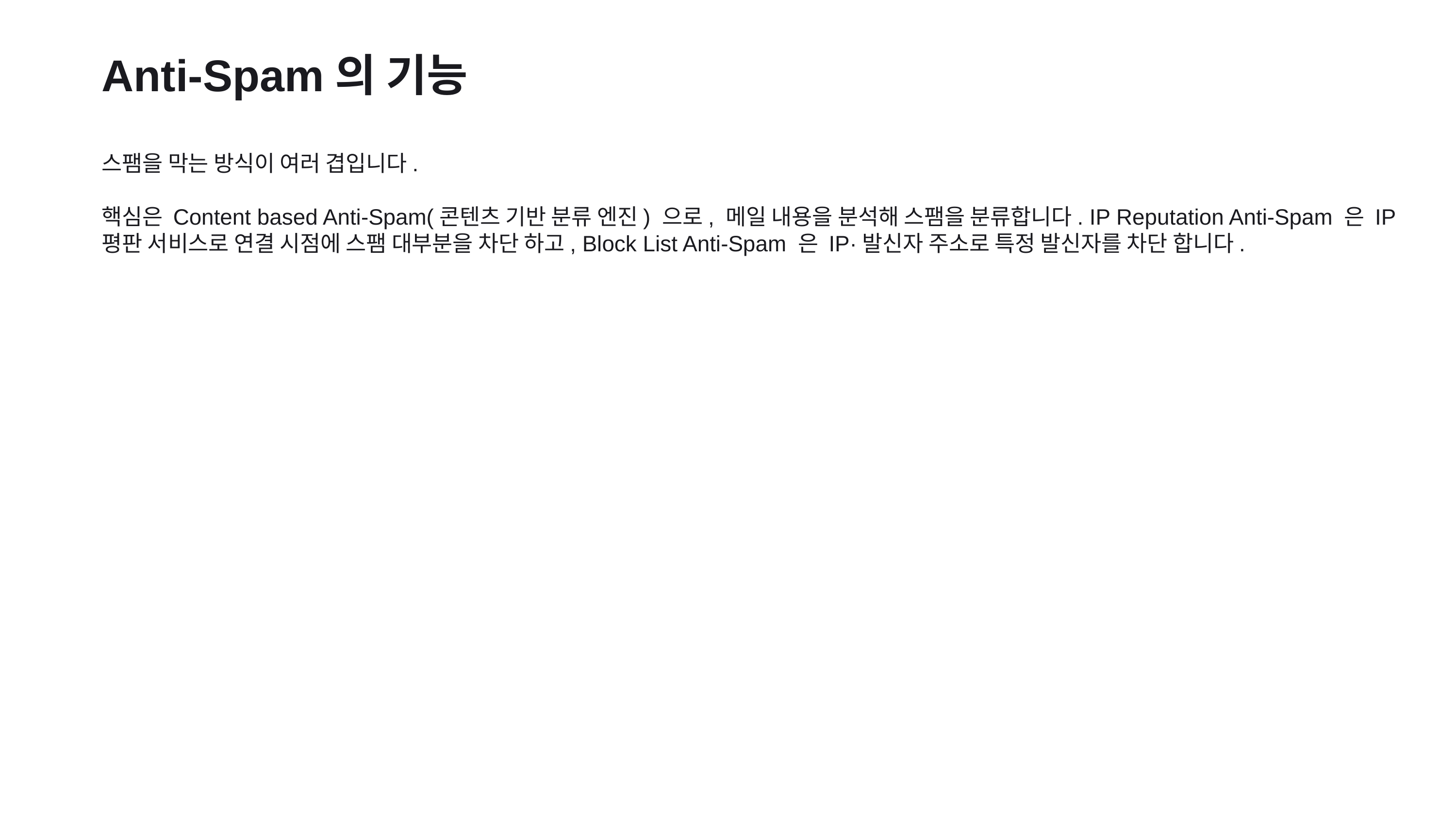

Anti-Spam의 기능
스팸을 막는 방식이 여러 겹입니다.

핵심은 Content based Anti-Spam(콘텐츠 기반 분류 엔진) 으로, 메일 내용을 분석해 스팸을 분류합니다. IP Reputation Anti-Spam 은 IP 평판 서비스로 연결 시점에 스팸 대부분을 차단 하고, Block List Anti-Spam 은 IP·발신자 주소로 특정 발신자를 차단 합니다.